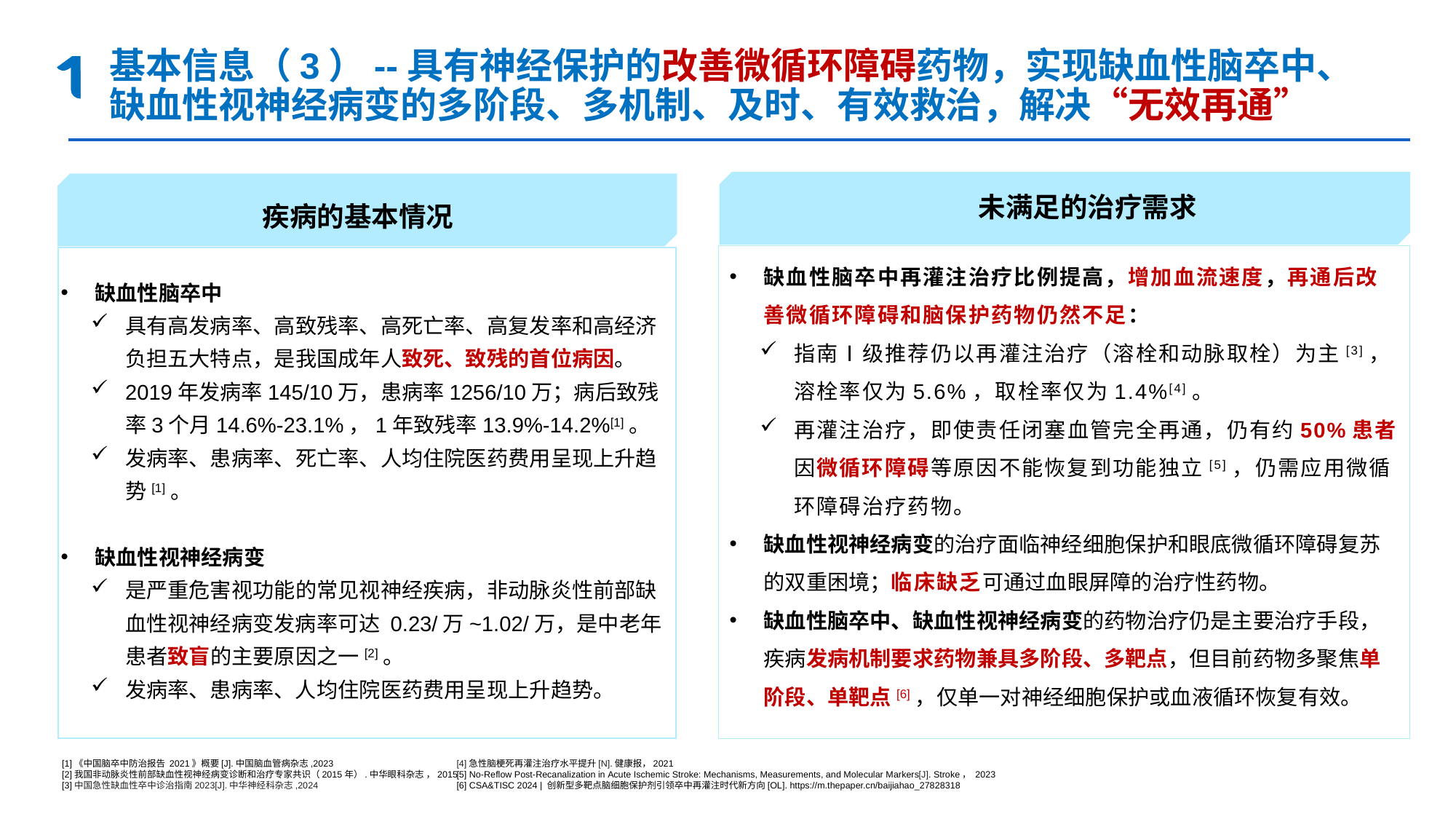

基本信息（3）--具有神经保护的改善微循环障碍药物，实现缺血性脑卒中、缺血性视神经病变的多阶段、多机制、及时、有效救治，解决“无效再通”

未满足的治疗需求
缺血性脑卒中再灌注治疗比例提高，增加血流速度，再通后改善微循环障碍和脑保护药物仍然不足：
指南Ⅰ级推荐仍以再灌注治疗（溶栓和动脉取栓）为主[3]，溶栓率仅为5.6%，取栓率仅为1.4%[4]。
再灌注治疗，即使责任闭塞血管完全再通，仍有约50%患者因微循环障碍等原因不能恢复到功能独立[5]，仍需应用微循环障碍治疗药物。
缺血性视神经病变的治疗面临神经细胞保护和眼底微循环障碍复苏的双重困境；临床缺乏可通过血眼屏障的治疗性药物。
缺血性脑卒中、缺血性视神经病变的药物治疗仍是主要治疗手段，疾病发病机制要求药物兼具多阶段、多靶点，但目前药物多聚焦单阶段、单靶点[6]，仅单一对神经细胞保护或血液循环恢复有效。
疾病的基本情况
缺血性脑卒中
具有高发病率、高致残率、高死亡率、高复发率和高经济负担五大特点，是我国成年人致死、致残的首位病因。
2019年发病率145/10万，患病率1256/10万；病后致残率3个月14.6%-23.1%，1年致残率13.9%-14.2%[1]。
发病率、患病率、死亡率、人均住院医药费用呈现上升趋势[1]。

缺血性视神经病变
是严重危害视功能的常见视神经疾病，非动脉炎性前部缺血性视神经病变发病率可达 0.23/万~1.02/万，是中老年患者致盲的主要原因之一[2]。
发病率、患病率、人均住院医药费用呈现上升趋势。
[4]急性脑梗死再灌注治疗水平提升[N].健康报，2021
[5] No-Reflow Post-Recanalization in Acute Ischemic Stroke: Mechanisms, Measurements, and Molecular Markers[J]. Stroke， 2023
[6] CSA&TISC 2024 | 创新型多靶点脑细胞保护剂引领卒中再灌注时代新方向[OL]. https://m.thepaper.cn/baijiahao_27828318
[1]《中国脑卒中防治报告 2021》概要[J].中国脑血管病杂志,2023
[2]我国非动脉炎性前部缺血性视神经病变诊断和治疗专家共识（2015年）.中华眼科杂志 ，2015
[3]中国急性缺血性卒中诊治指南2023[J].中华神经科杂志,2024